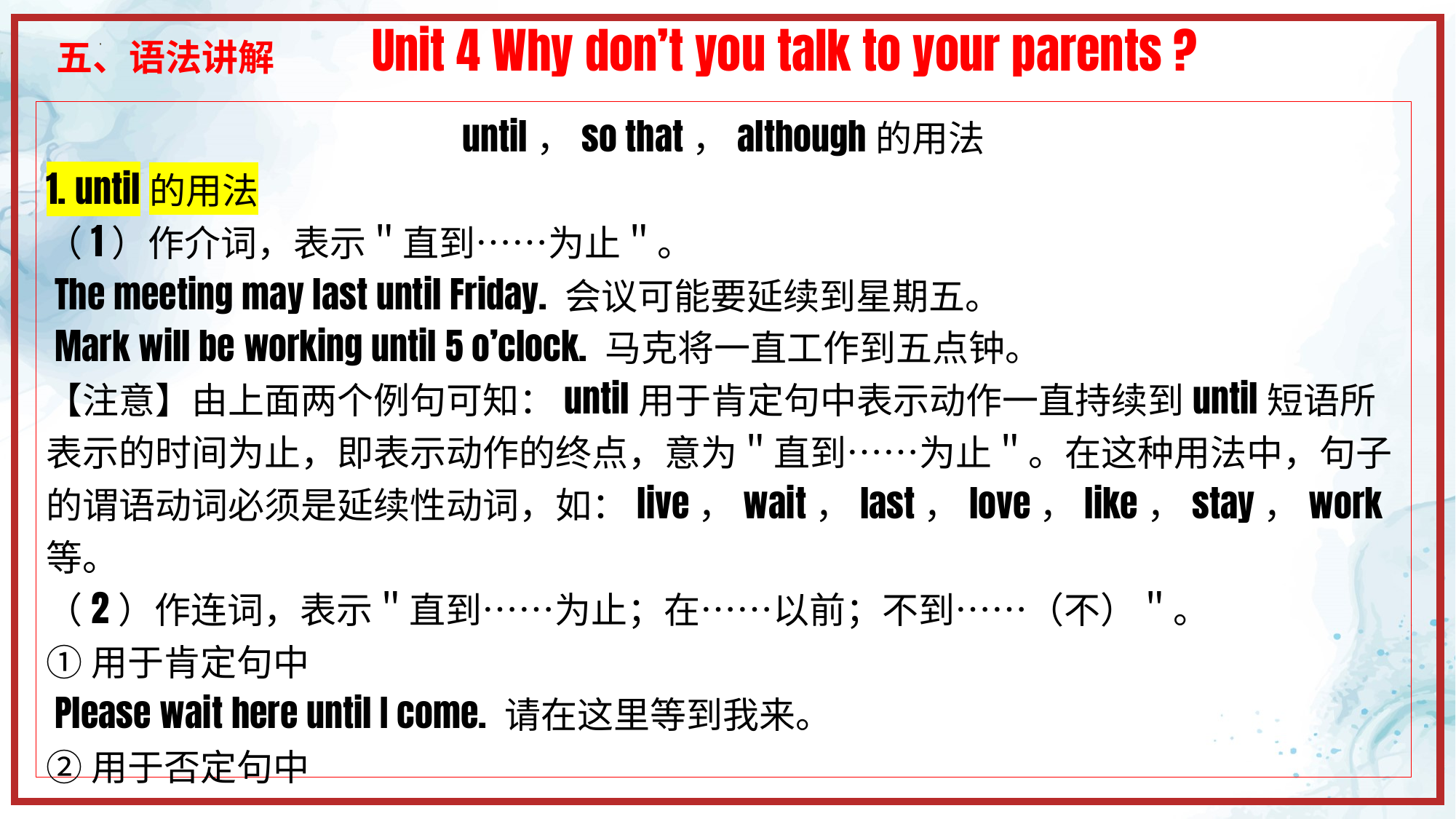

Unit 4 Why don’t you talk to your parents ?

五、语法讲解
until，so that，although的用法
1. until的用法
（1）作介词，表示＂直到……为止＂。
 The meeting may last until Friday. 会议可能要延续到星期五。
 Mark will be working until 5 o’clock. 马克将一直工作到五点钟。
【注意】由上面两个例句可知：until用于肯定句中表示动作一直持续到until短语所表示的时间为止，即表示动作的终点，意为＂直到……为止＂。在这种用法中，句子的谓语动词必须是延续性动词，如：live，wait，last，love，like，stay，work等。
（2）作连词，表示＂直到……为止；在……以前；不到……（不）＂。
①用于肯定句中
 Please wait here until I come. 请在这里等到我来。
②用于否定句中